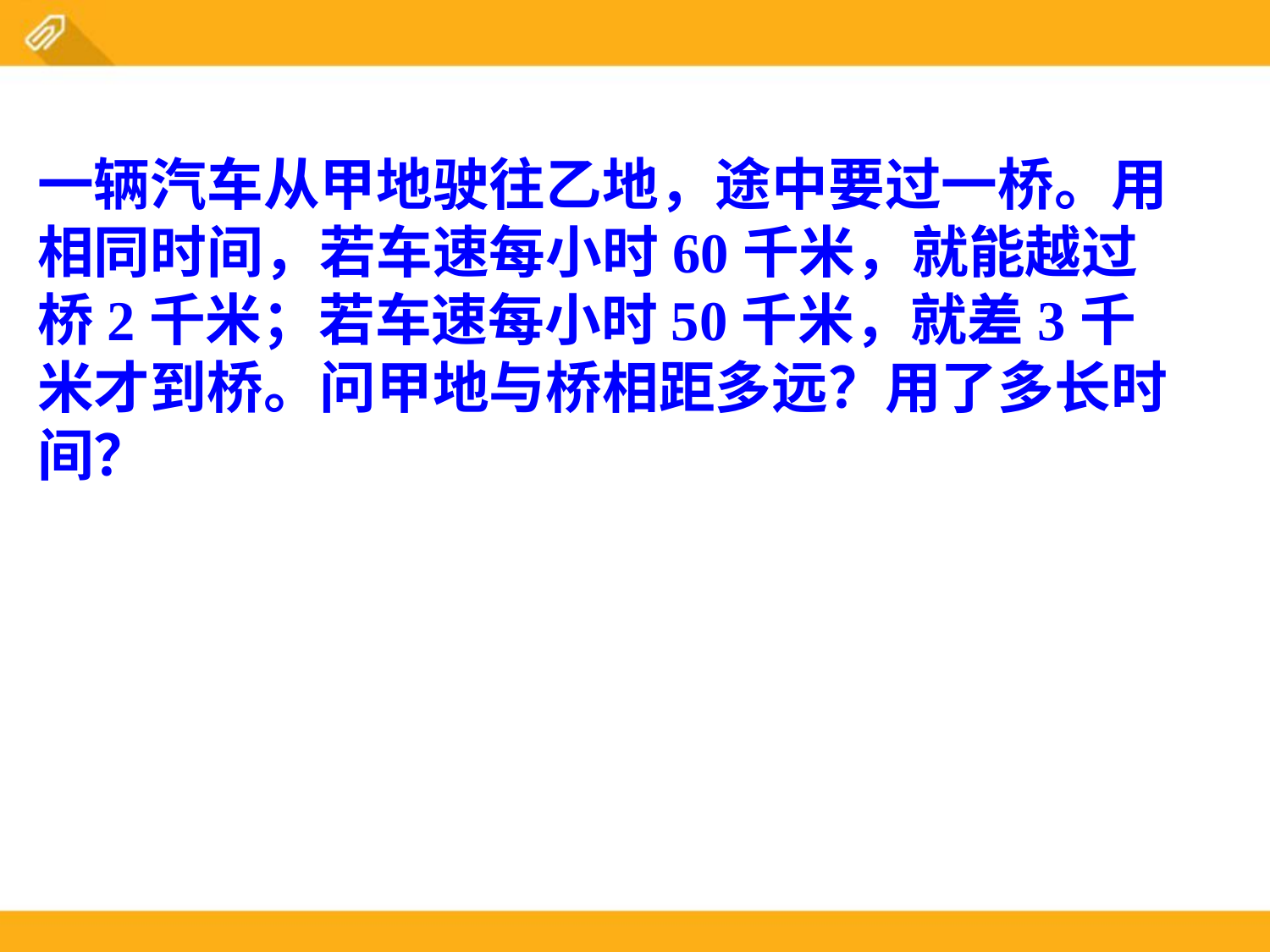

一辆汽车从甲地驶往乙地，途中要过一桥。用相同时间，若车速每小时60千米，就能越过桥2千米；若车速每小时50千米，就差3千米才到桥。问甲地与桥相距多远？用了多长时间？